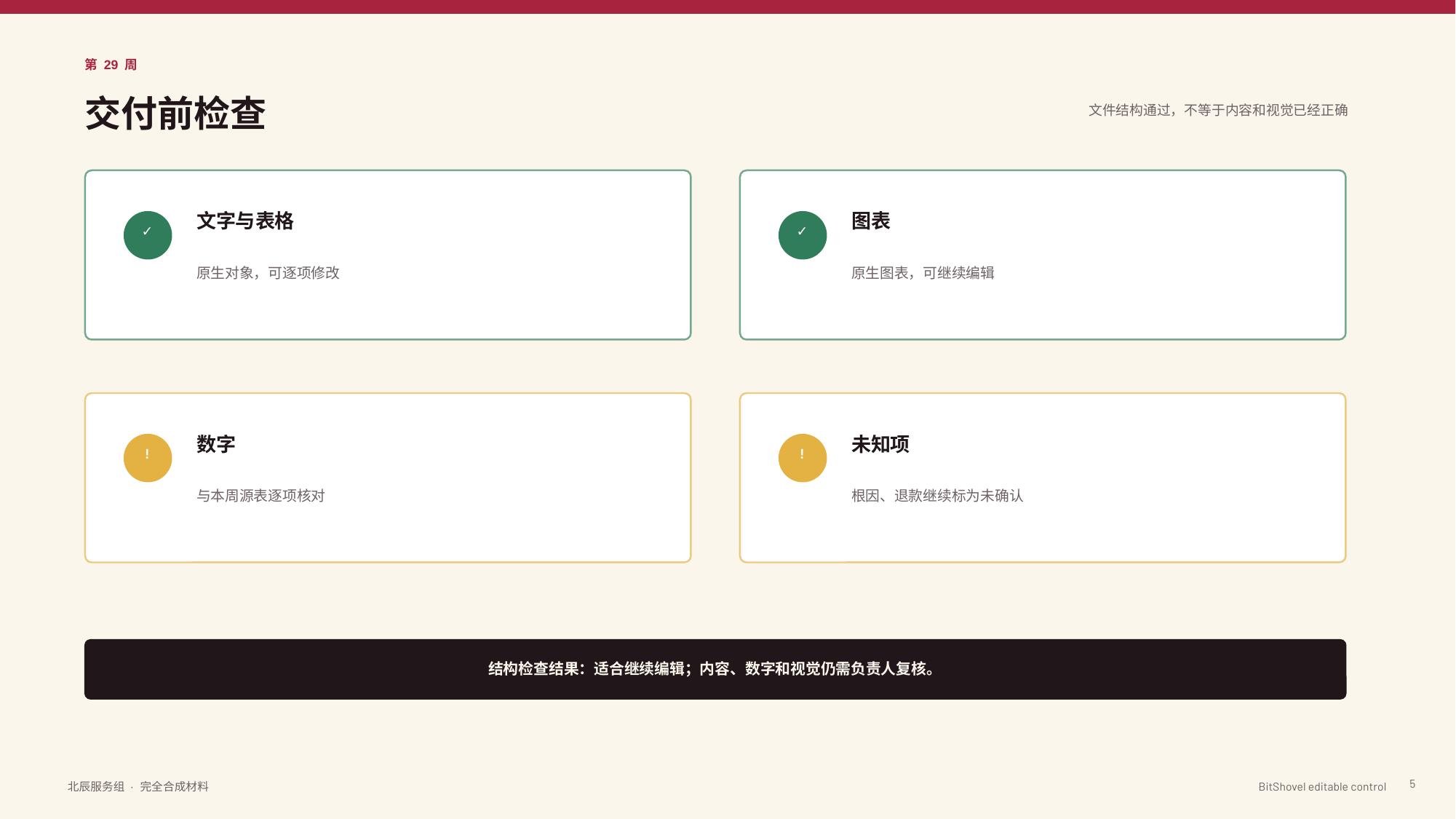

第 29 周
交付前检查
文件结构通过，不等于内容和视觉已经正确

文字与表格
图表

✓
✓
原生对象，可逐项修改
原生图表，可继续编辑

数字
未知项

!
!
与本周源表逐项核对
根因、退款继续标为未确认

结构检查结果：适合继续编辑；内容、数字和视觉仍需负责人复核。
5